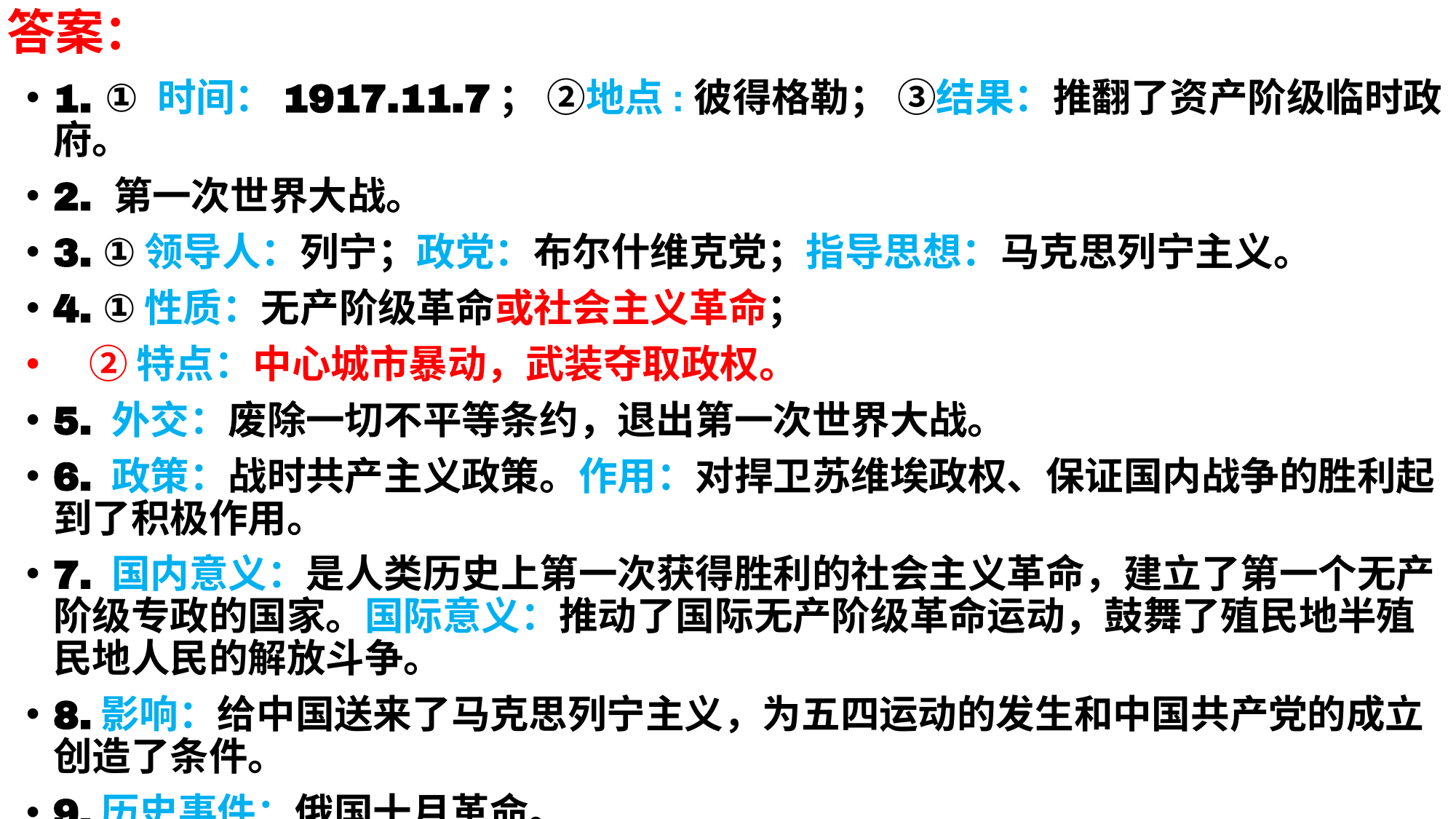

# 答案：
1. ① 时间：1917.11.7； ②地点:彼得格勒； ③结果：推翻了资产阶级临时政府。
2. 第一次世界大战。
3. ①领导人：列宁；政党：布尔什维克党；指导思想：马克思列宁主义。
4. ①性质：无产阶级革命或社会主义革命；
    ②特点：中心城市暴动，武装夺取政权。
5. 外交：废除一切不平等条约，退出第一次世界大战。
6. 政策：战时共产主义政策。作用：对捍卫苏维埃政权、保证国内战争的胜利起到了积极作用。
7. 国内意义：是人类历史上第一次获得胜利的社会主义革命，建立了第一个无产阶级专政的国家。国际意义：推动了国际无产阶级革命运动，鼓舞了殖民地半殖民地人民的解放斗争。
8.影响：给中国送来了马克思列宁主义，为五四运动的发生和中国共产党的成立创造了条件。
9.历史事件：俄国十月革命。